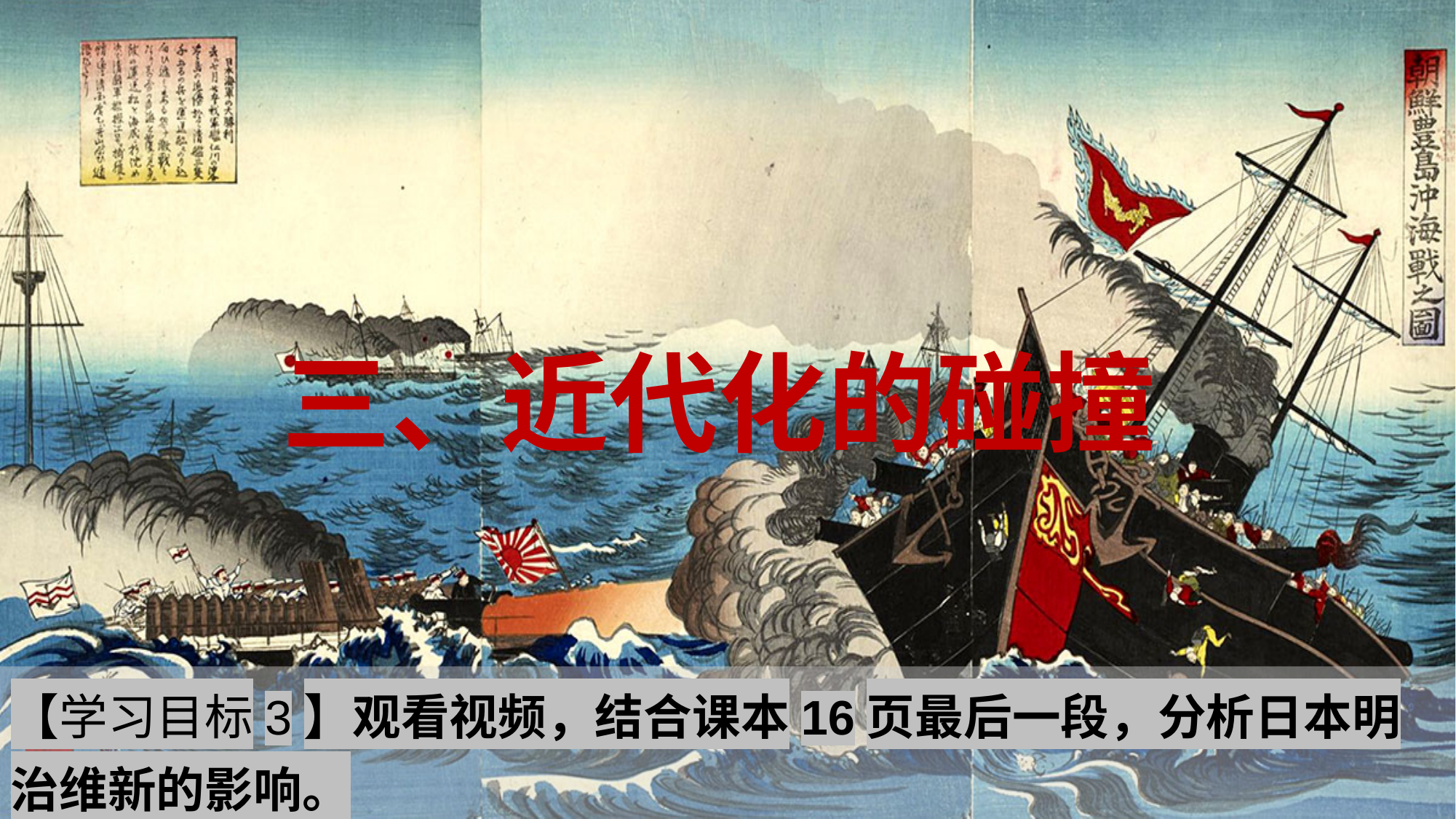

三、近代化的碰撞
【学习目标3】观看视频，结合课本16页最后一段，分析日本明治维新的影响。